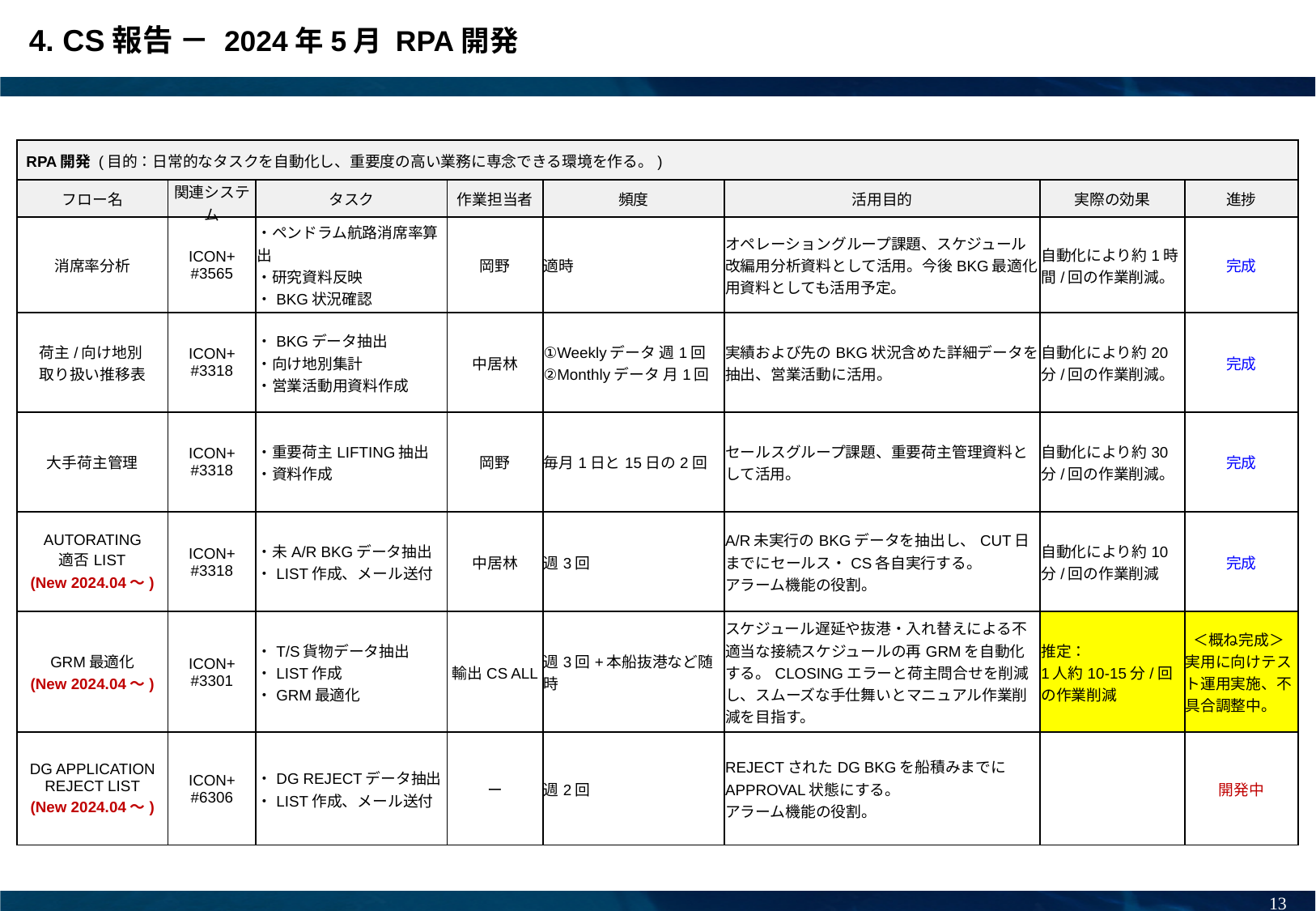

4. CS報告 － 2024年5月 RPA開発
| RPA開発 (目的：日常的なタスクを自動化し、重要度の高い業務に専念できる環境を作る。) |  |  |  |  |  |  |  |
| --- | --- | --- | --- | --- | --- | --- | --- |
| フロー名 | 関連システム | タスク | 作業担当者 | 頻度 | 活用目的 | 実際の効果 | 進捗 |
| 消席率分析 | ICON+ #3565 | ・ペンドラム航路消席率算出 ・研究資料反映 ・BKG状況確認 | 岡野 | 適時 | オペレーショングループ課題、スケジュール改編用分析資料として活用。今後BKG最適化用資料としても活用予定。 | 自動化により約1時間/回の作業削減。 | 完成 |
| 荷主/向け地別 取り扱い推移表 | ICON+ #3318 | ・BKGデータ抽出 ・向け地別集計 ・営業活動用資料作成 | 中居林 | ①Weeklyデータ 週1回 ②Monthlyデータ 月1回 | 実績および先のBKG状況含めた詳細データを抽出、営業活動に活用。 | 自動化により約20分/回の作業削減。 | 完成 |
| 大手荷主管理 | ICON+ #3318 | ・重要荷主LIFTING抽出 ・資料作成 | 岡野 | 毎月1日と15日の2回 | セールスグループ課題、重要荷主管理資料として活用。 | 自動化により約30分/回の作業削減。 | 完成 |
| AUTORATING 適否LIST (New 2024.04～) | ICON+ #3318 | ・未A/R BKGデータ抽出 ・LIST作成、メール送付 | 中居林 | 週3回 | A/R未実行のBKGデータを抽出し、CUT日までにセールス・CS各自実行する。 アラーム機能の役割。 | 自動化により約10分/回の作業削減 | 完成 |
| GRM最適化 (New 2024.04～) | ICON+ #3301 | ・T/S貨物データ抽出 ・LIST作成 ・GRM最適化 | 輸出CS ALL | 週3回+本船抜港など随時 | スケジュール遅延や抜港・入れ替えによる不適当な接続スケジュールの再GRMを自動化する。CLOSINGエラーと荷主問合せを削減し、スムーズな手仕舞いとマニュアル作業削減を目指す。 | 推定： 1人約10-15分/回の作業削減 | ＜概ね完成＞ 実用に向けテスト運用実施、不具合調整中。 |
| DG APPLICATION REJECT LIST (New 2024.04～) | ICON+ #6306 | ・DG REJECTデータ抽出 ・LIST作成、メール送付 | ー | 週2回 | REJECTされたDG BKGを船積みまでにAPPROVAL状態にする。 アラーム機能の役割。 |  | 開発中 |
13